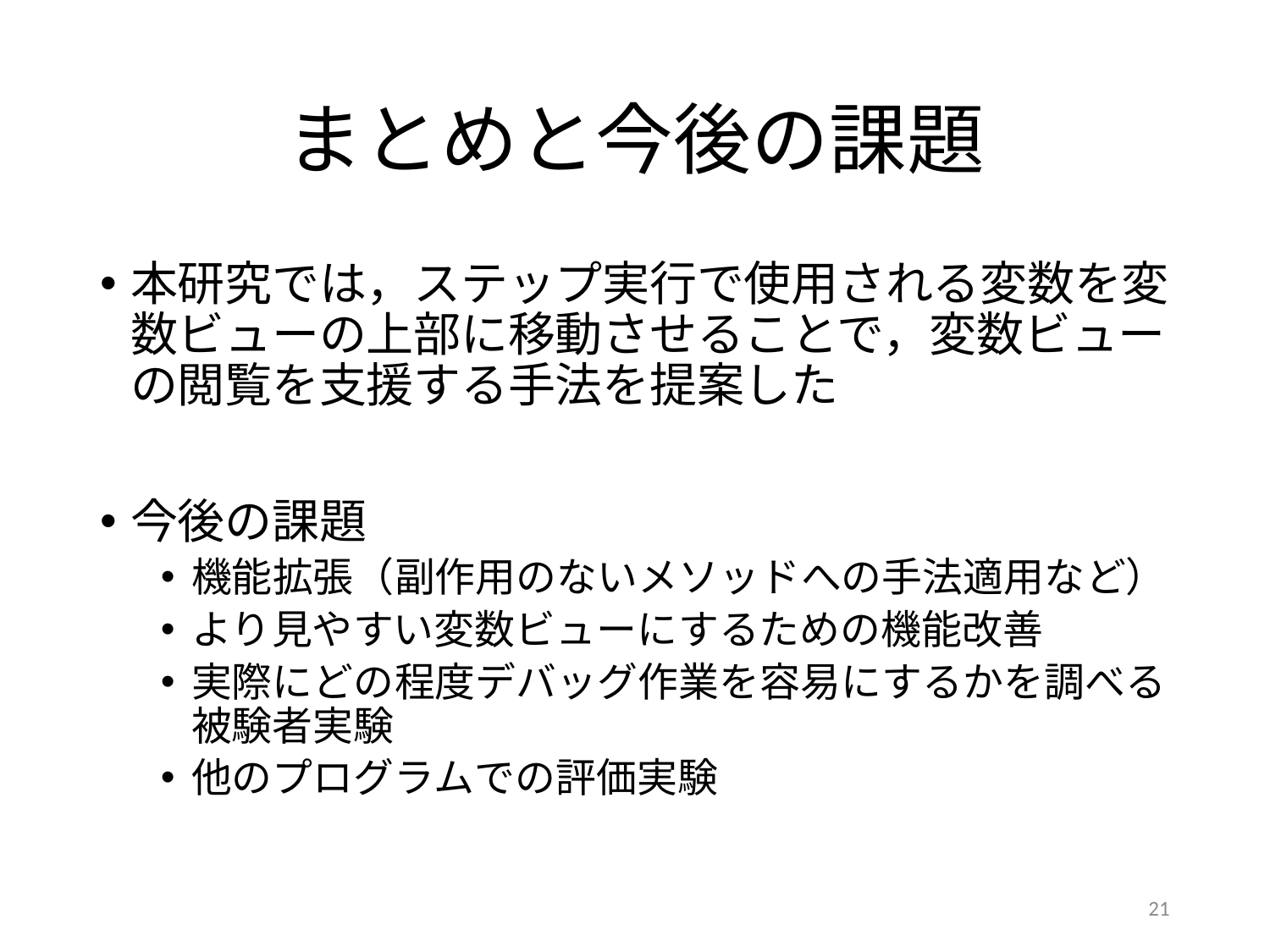

# まとめと今後の課題
本研究では，ステップ実行で使用される変数を変数ビューの上部に移動させることで，変数ビューの閲覧を支援する手法を提案した

今後の課題
機能拡張（副作用のないメソッドへの手法適用など）
より見やすい変数ビューにするための機能改善
実際にどの程度デバッグ作業を容易にするかを調べる被験者実験
他のプログラムでの評価実験
21